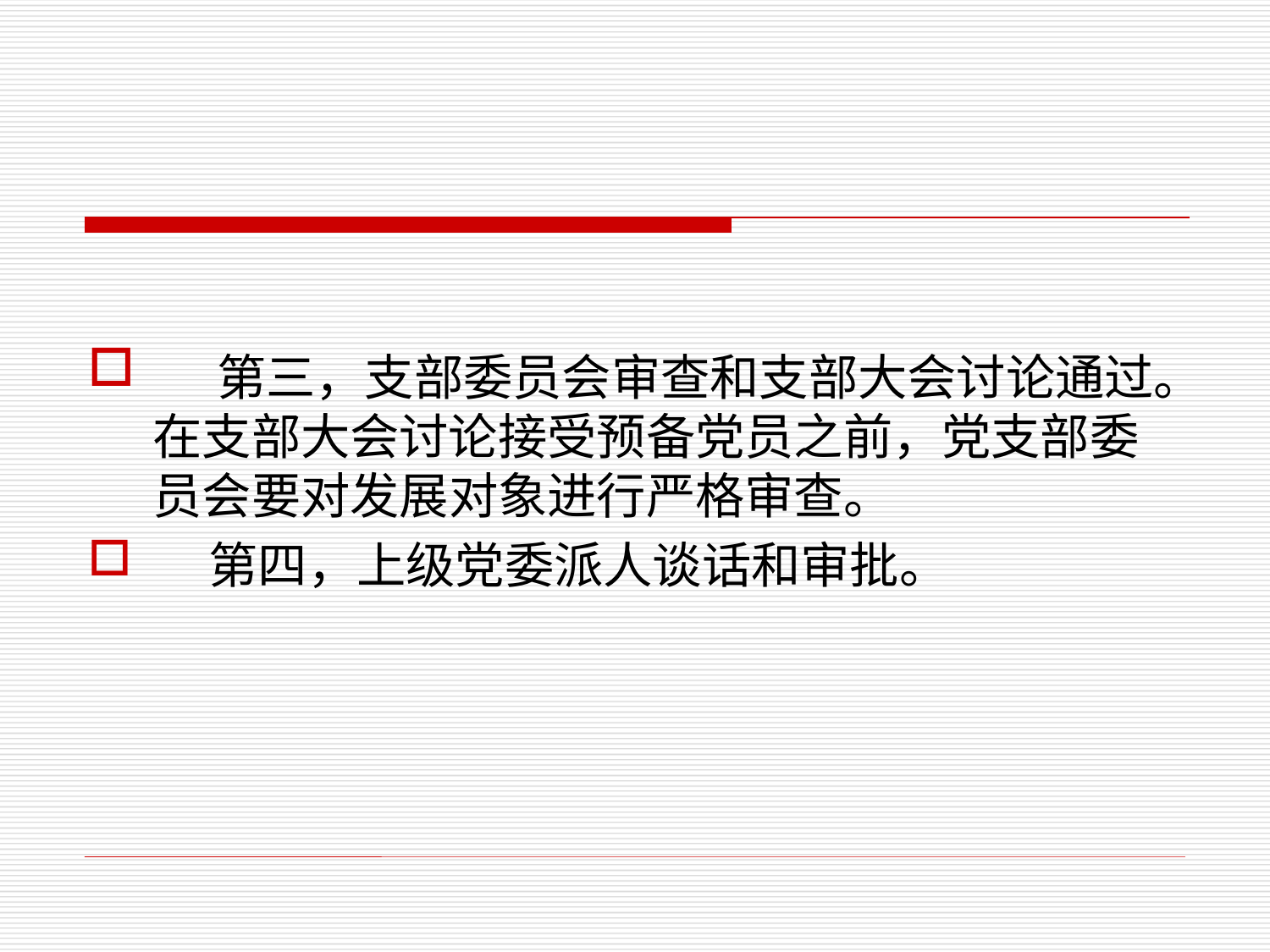

第三，支部委员会审查和支部大会讨论通过。在支部大会讨论接受预备党员之前，党支部委员会要对发展对象进行严格审查。
    第四，上级党委派人谈话和审批。